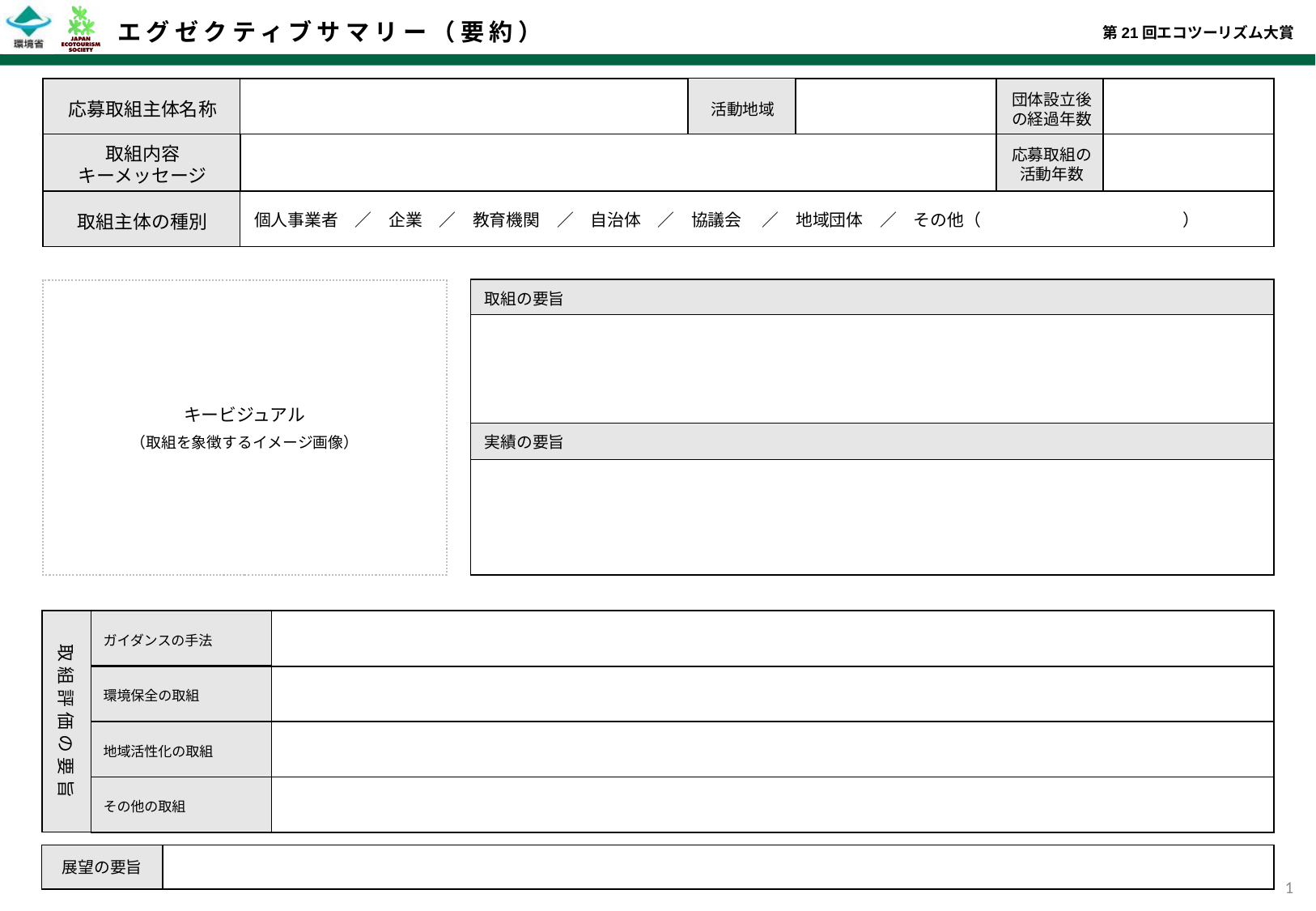

活動地域
応募取組主体名称

団体設立後の経過年数

取組内容
キーメッセージ

応募取組の活動年数

個人事業者　／　企業　／　教育機関　／　自治体　／　協議会　 ／　地域団体　／　その他（　　　　　　　　　　　　）
取組主体の種別
取組の要旨
キービジュアル
（取組を象徴するイメージ画像）

実績の要旨

取組評価の要旨
ガイダンスの手法

環境保全の取組

地域活性化の取組

その他の取組
展望の要旨